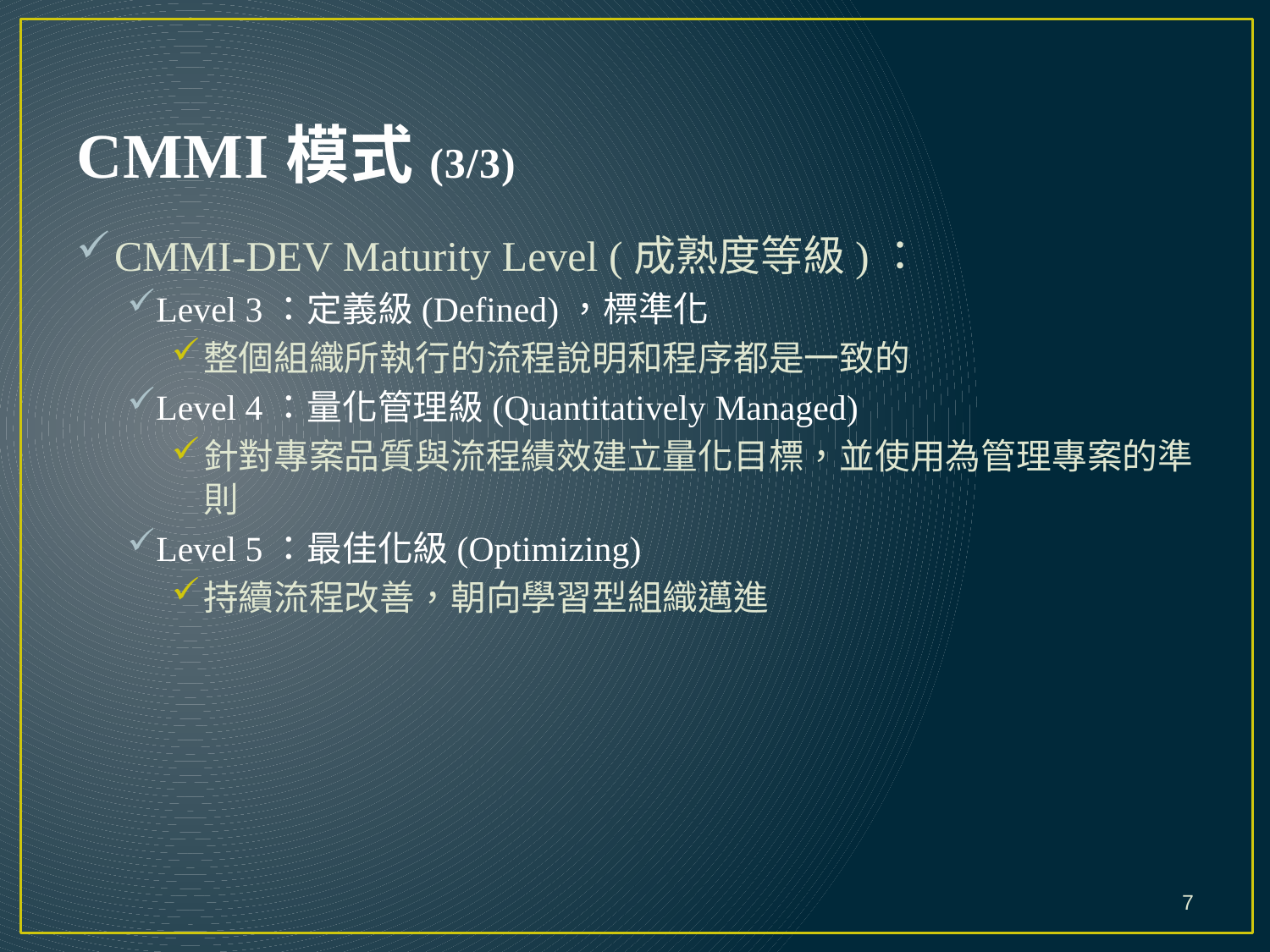

# CMMI模式(3/3)
CMMI-DEV Maturity Level (成熟度等級)：
Level 3：定義級(Defined)，標準化
整個組織所執行的流程說明和程序都是一致的
Level 4：量化管理級(Quantitatively Managed)
針對專案品質與流程績效建立量化目標，並使用為管理專案的準則
Level 5：最佳化級(Optimizing)
持續流程改善，朝向學習型組織邁進
7